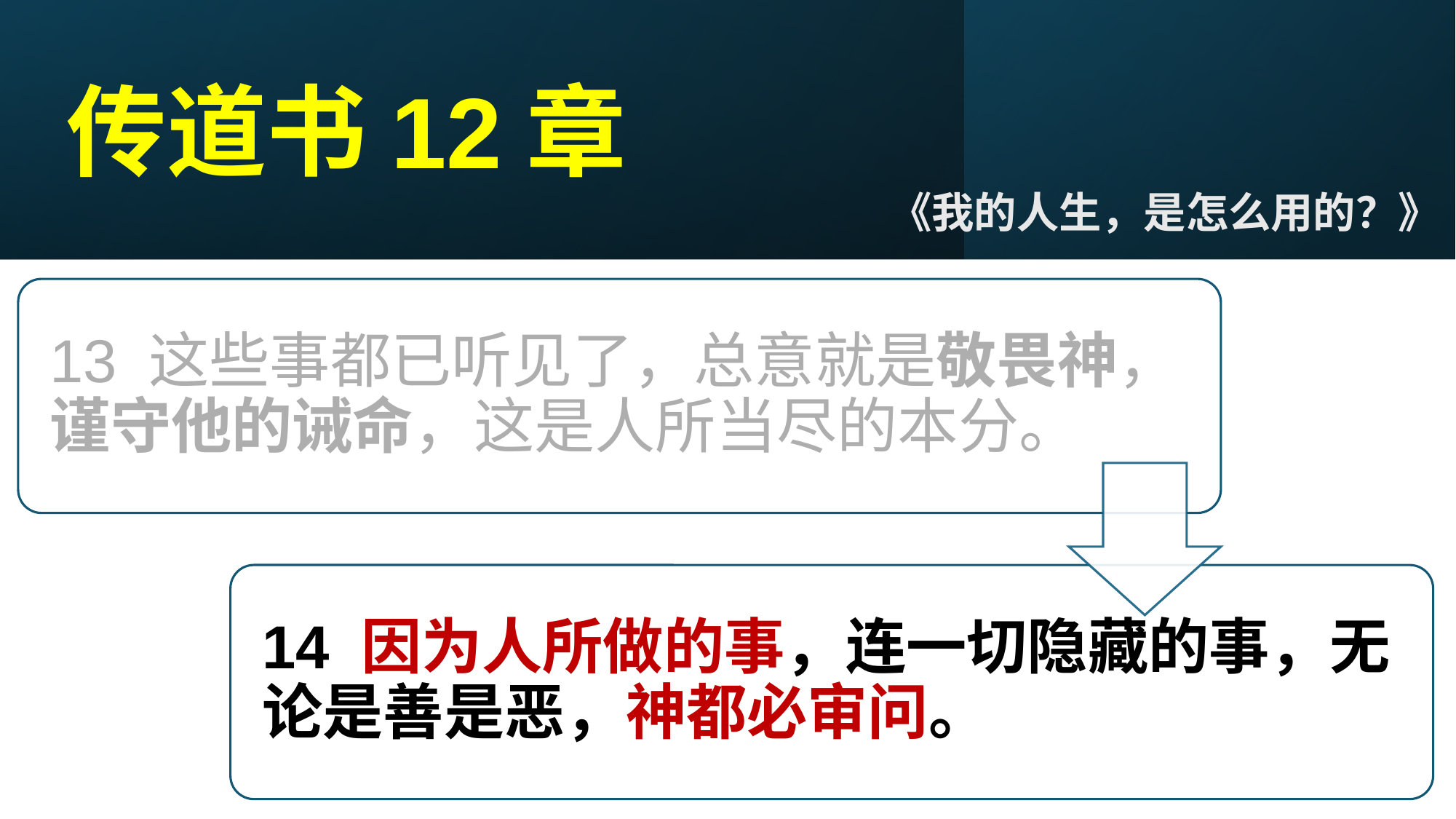

# 传道书12章
《我的人生，是怎么用的？》
13 这些事都已听见了，总意就是敬畏神，谨守他的诫命，这是人所当尽的本分。
14 因为人所做的事，连一切隐藏的事，无论是善是恶，神都必审问。